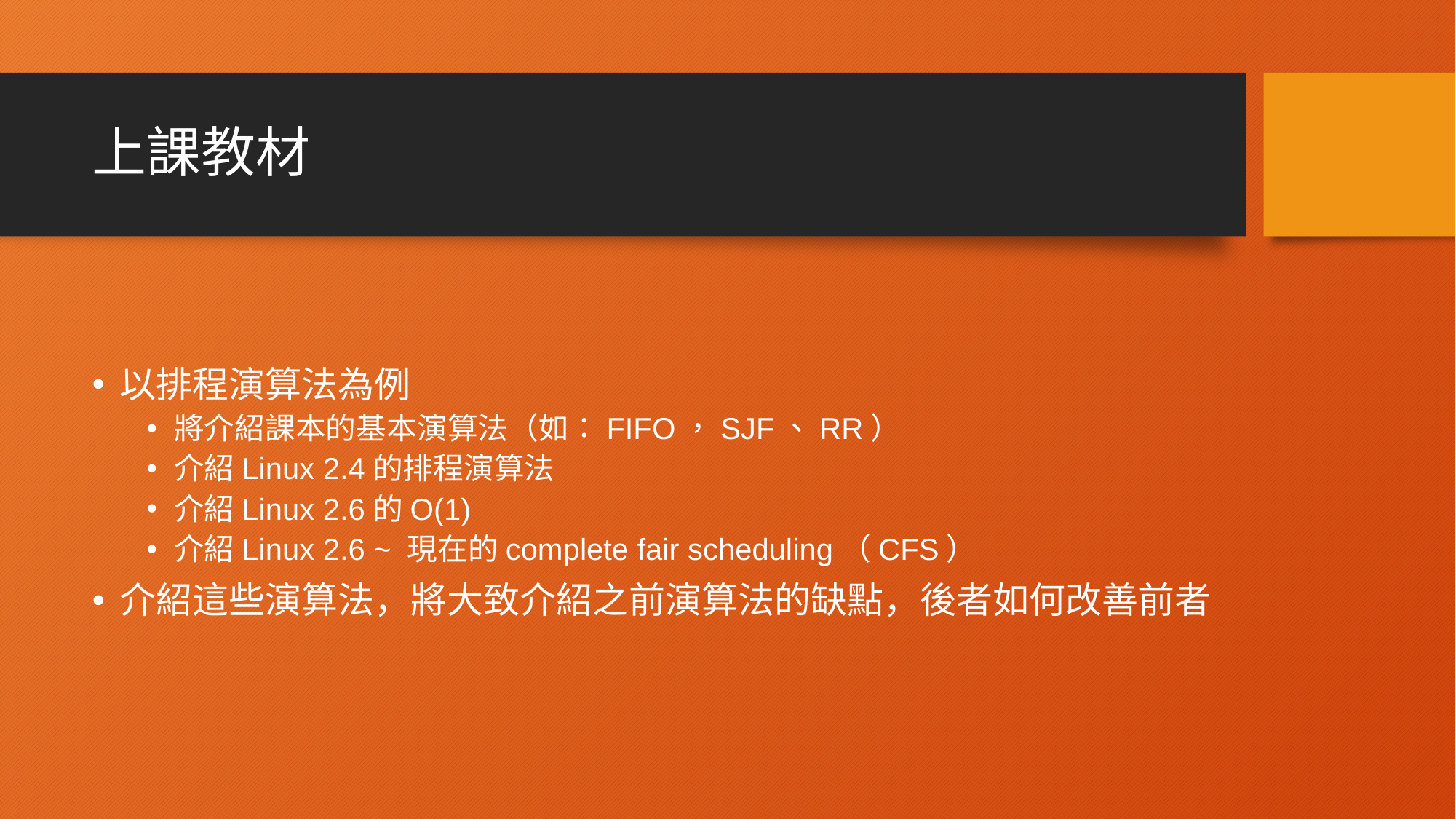

# 上課教材
以排程演算法為例
將介紹課本的基本演算法（如：FIFO，SJF、RR）
介紹Linux 2.4的排程演算法
介紹Linux 2.6的O(1)
介紹Linux 2.6 ~ 現在的complete fair scheduling（CFS）
介紹這些演算法，將大致介紹之前演算法的缺點，後者如何改善前者